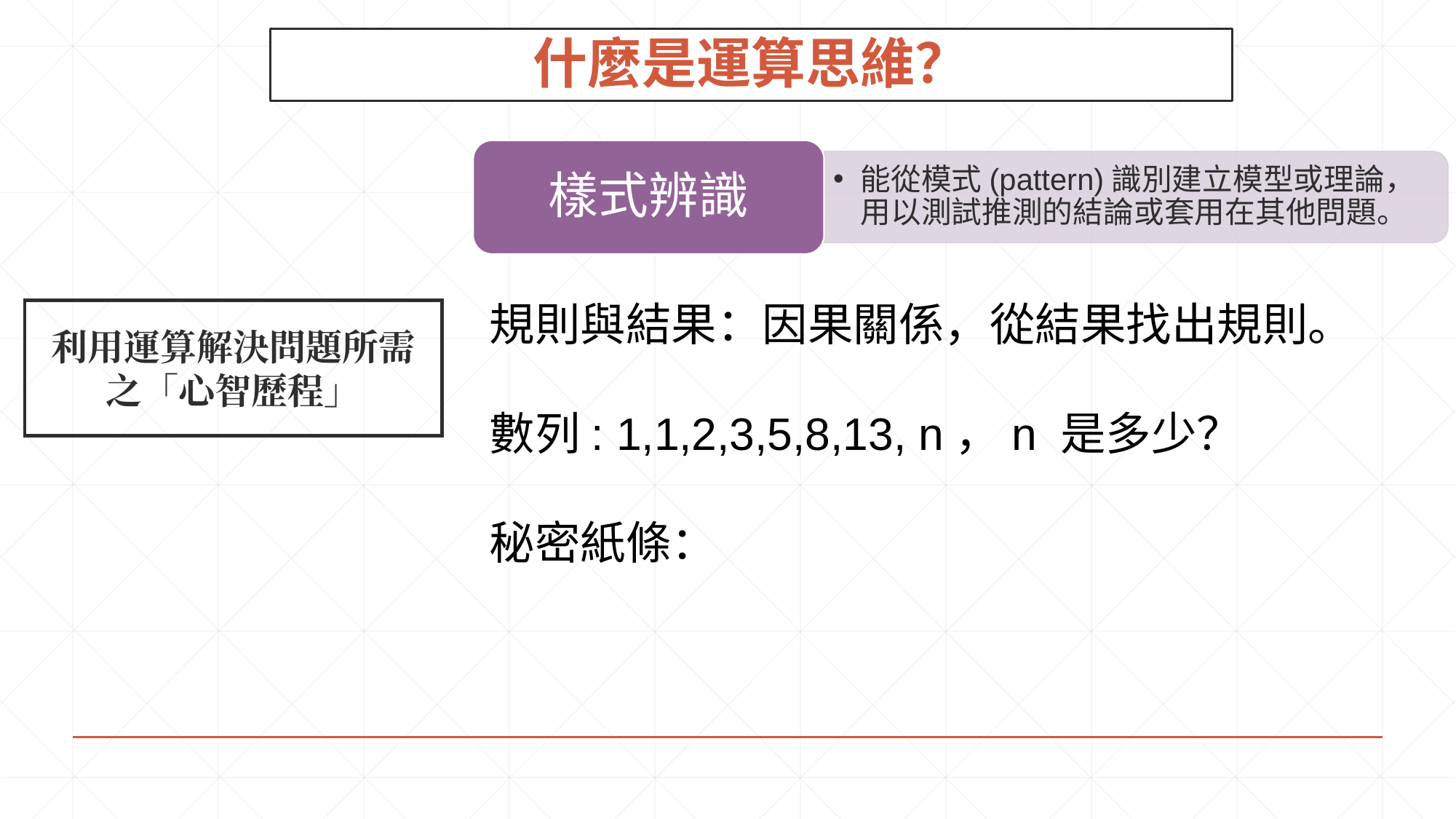

什麼是運算思維？

樣式辨識
能從模式(pattern)識別建立模型或理論，用以測試推測的結論或套用在其他問題。
規則與結果：因果關係，從結果找出規則。

數列: 1,1,2,3,5,8,13, n，n 是多少？

秘密紙條：

利用運算解決問題所需之「心智歷程」